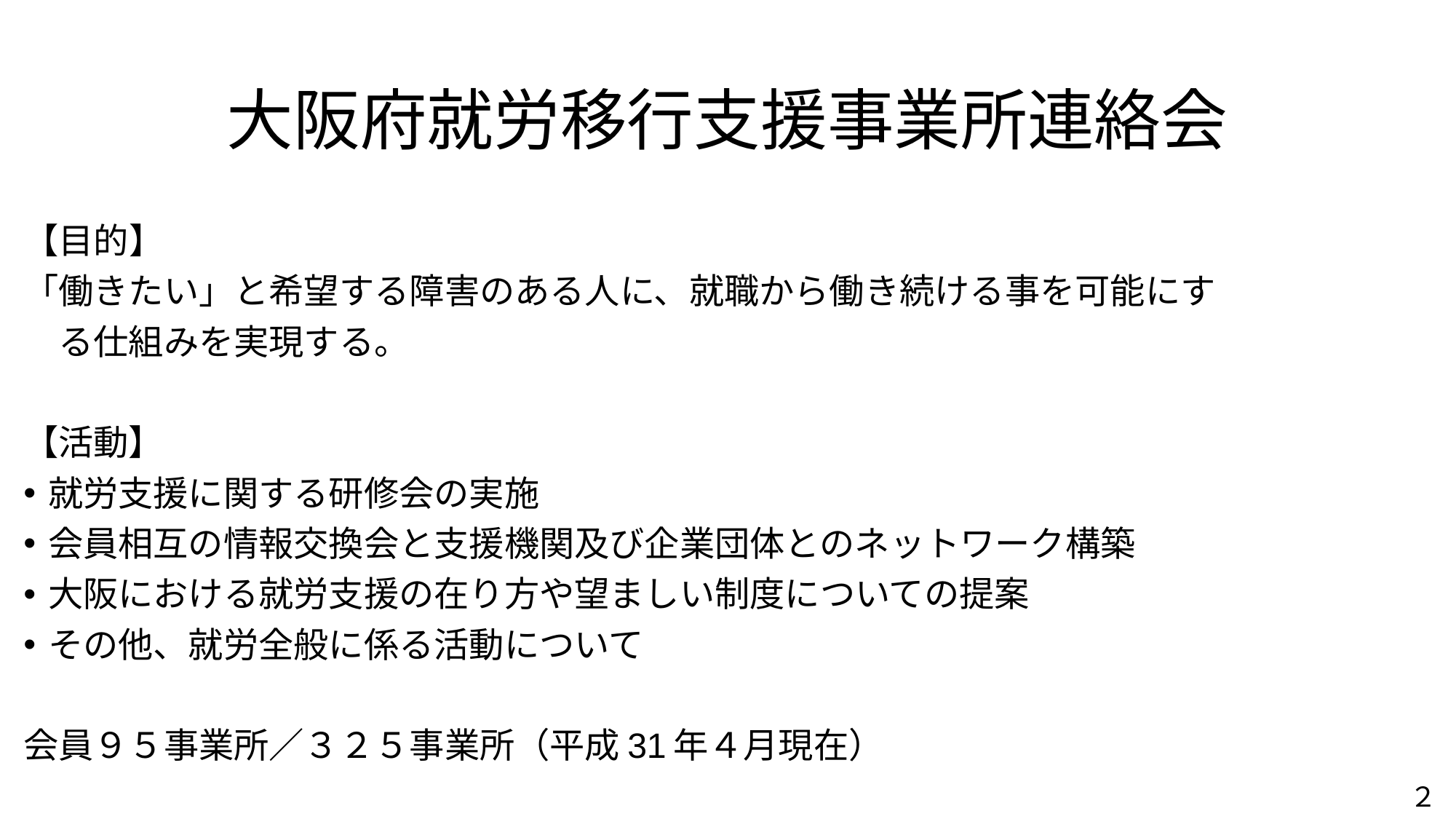

# 大阪府就労移行支援事業所連絡会
【目的】
「働きたい」と希望する障害のある人に、就職から働き続ける事を可能にす
　る仕組みを実現する。

【活動】
就労支援に関する研修会の実施
会員相互の情報交換会と支援機関及び企業団体とのネットワーク構築
大阪における就労支援の在り方や望ましい制度についての提案
その他、就労全般に係る活動について

会員９５事業所／３２５事業所（平成31年４月現在）
２